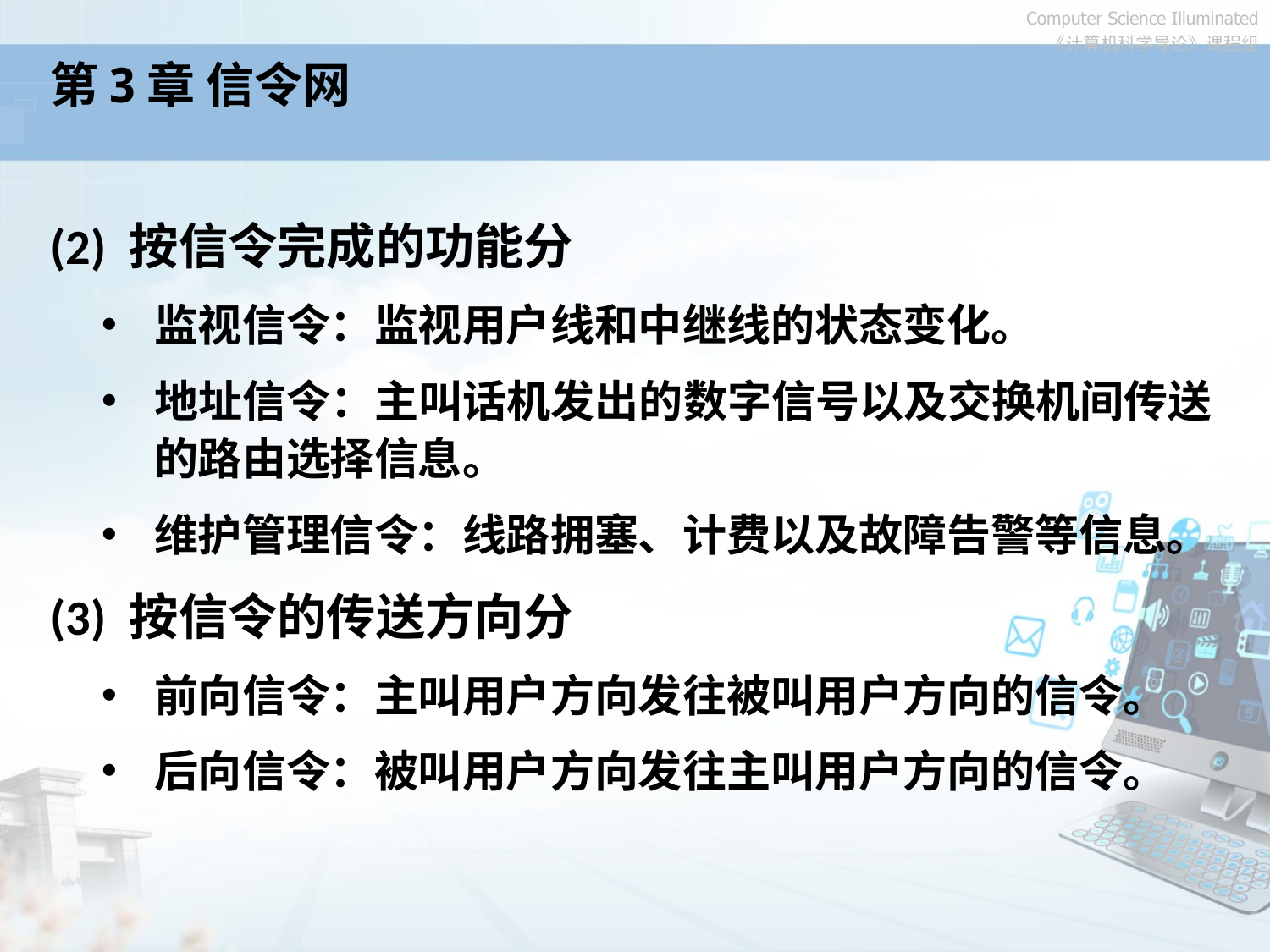

# 第3章 信令网
(2) 按信令完成的功能分
监视信令：监视用户线和中继线的状态变化。
地址信令：主叫话机发出的数字信号以及交换机间传送的路由选择信息。
维护管理信令：线路拥塞、计费以及故障告警等信息。
(3) 按信令的传送方向分
前向信令：主叫用户方向发往被叫用户方向的信令。
后向信令：被叫用户方向发往主叫用户方向的信令。